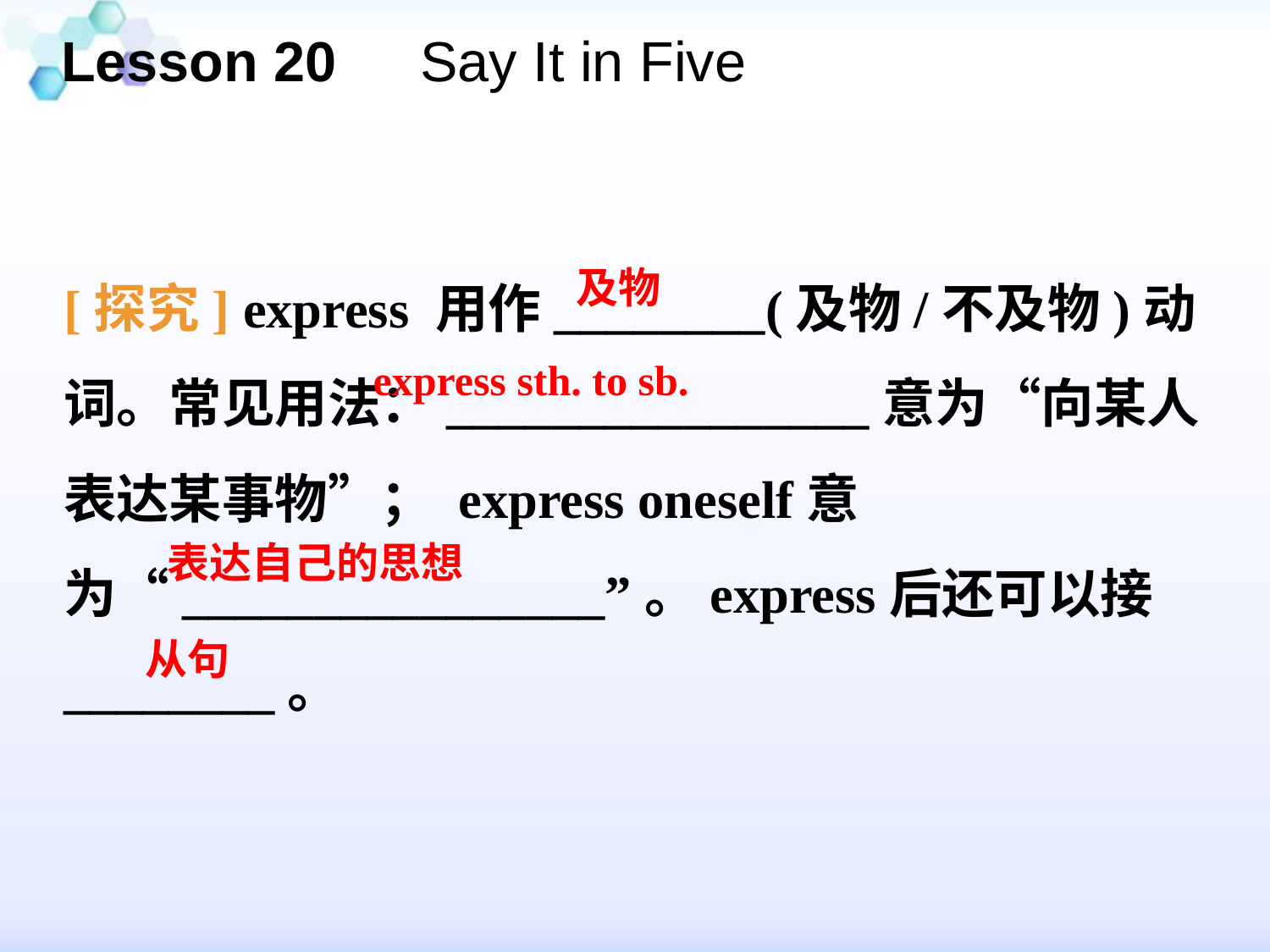

Lesson 20　Say It in Five
[探究] express 用作________(及物/不及物)动词。常见用法：________________意为“向某人表达某事物”； express oneself意为“________________”。express后还可以接________。
及物
express sth. to sb.
表达自己的思想
从句